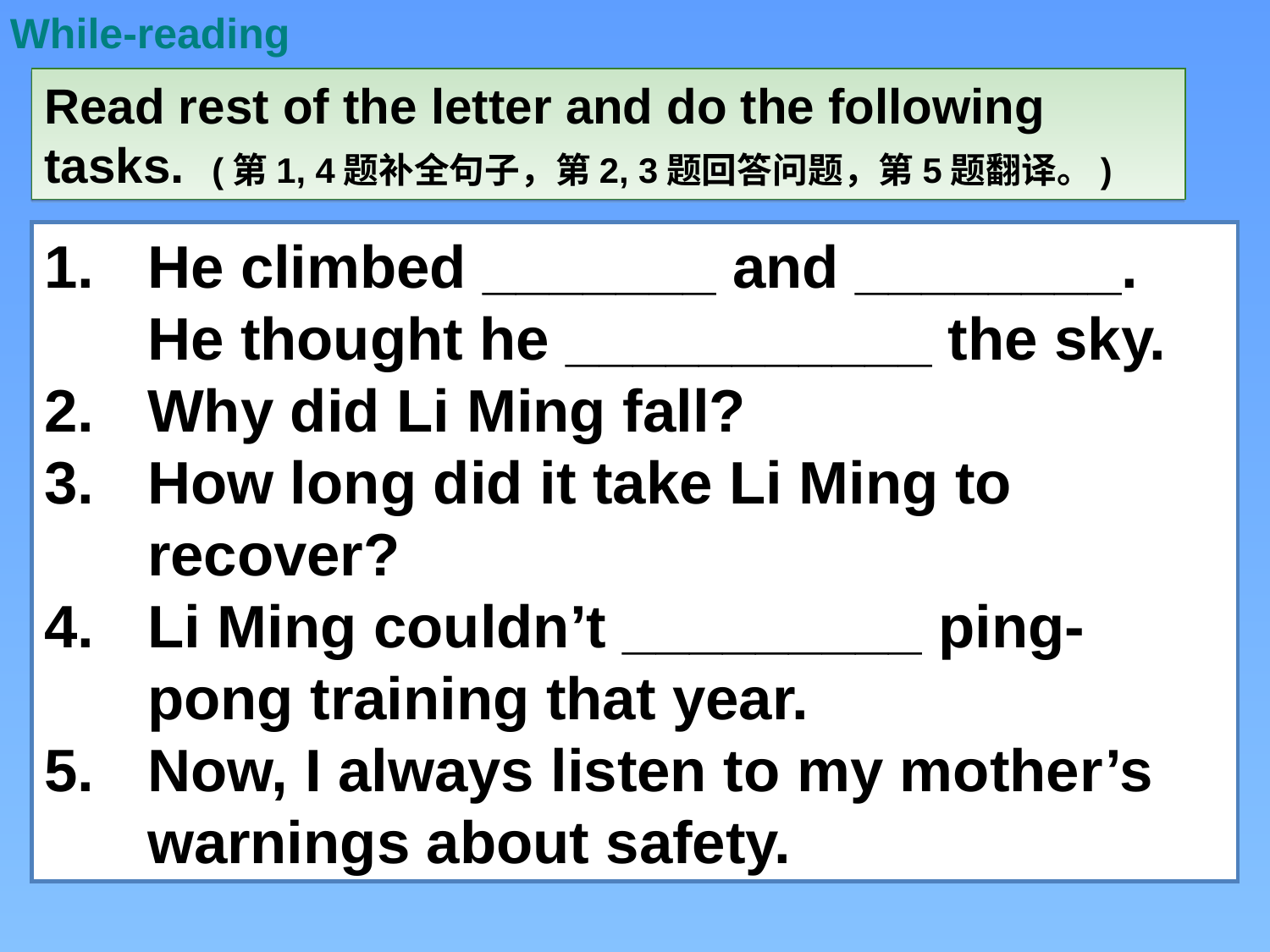

While-reading
Read rest of the letter and do the following tasks.  (第1, 4题补全句子，第2, 3题回答问题，第5题翻译。)
He climbed _______ and ________. He thought he ___________ the sky.
Why did Li Ming fall?
How long did it take Li Ming to recover?
Li Ming couldn’t _________ ping- pong training that year.
Now, I always listen to my mother’s warnings about safety.